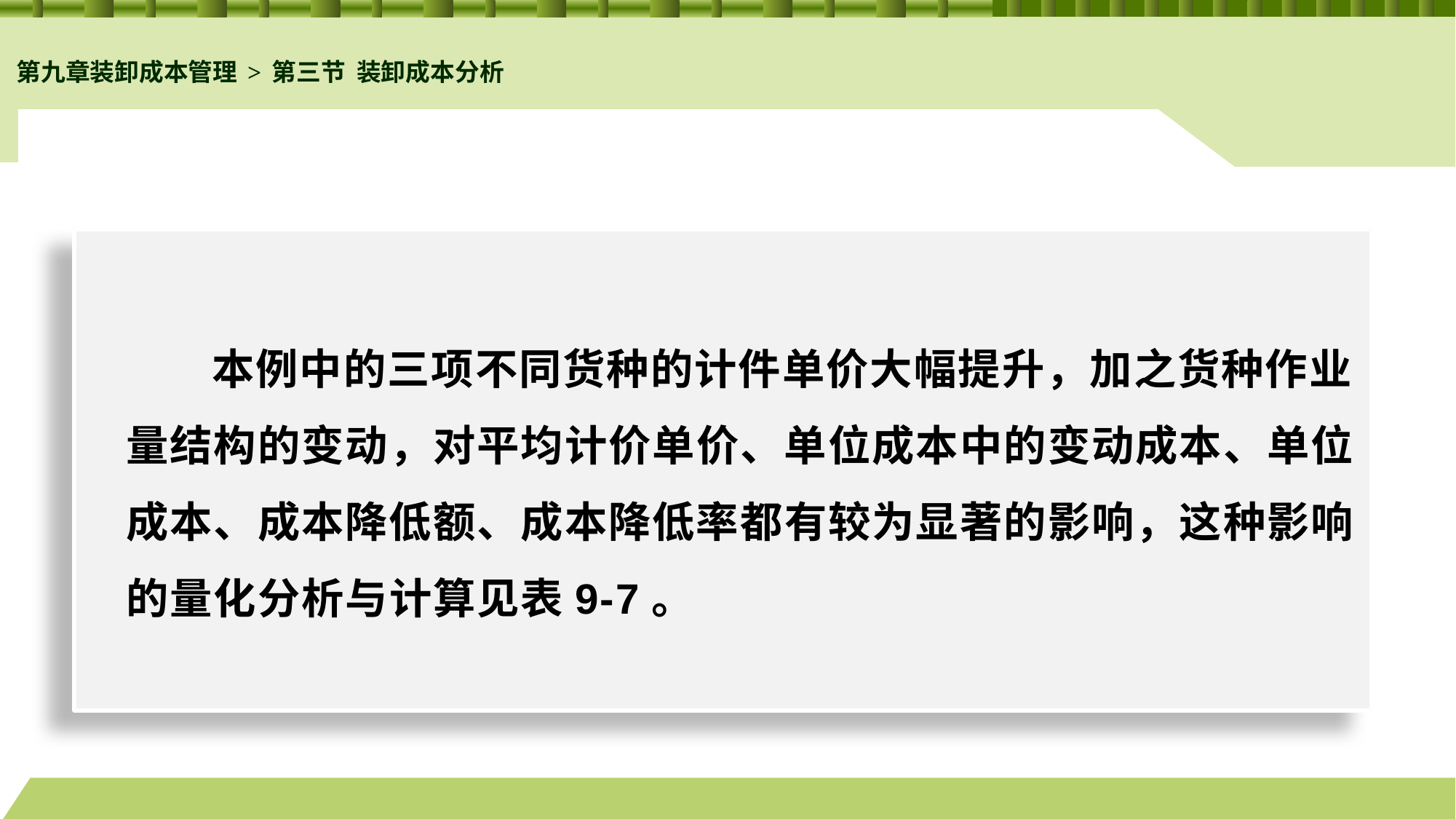

第九章装卸成本管理>第三节  装卸成本分析
#
本例中的三项不同货种的计件单价大幅提升，加之货种作业量结构的变动，对平均计价单价、单位成本中的变动成本、单位成本、成本降低额、成本降低率都有较为显著的影响，这种影响的量化分析与计算见表9-7。